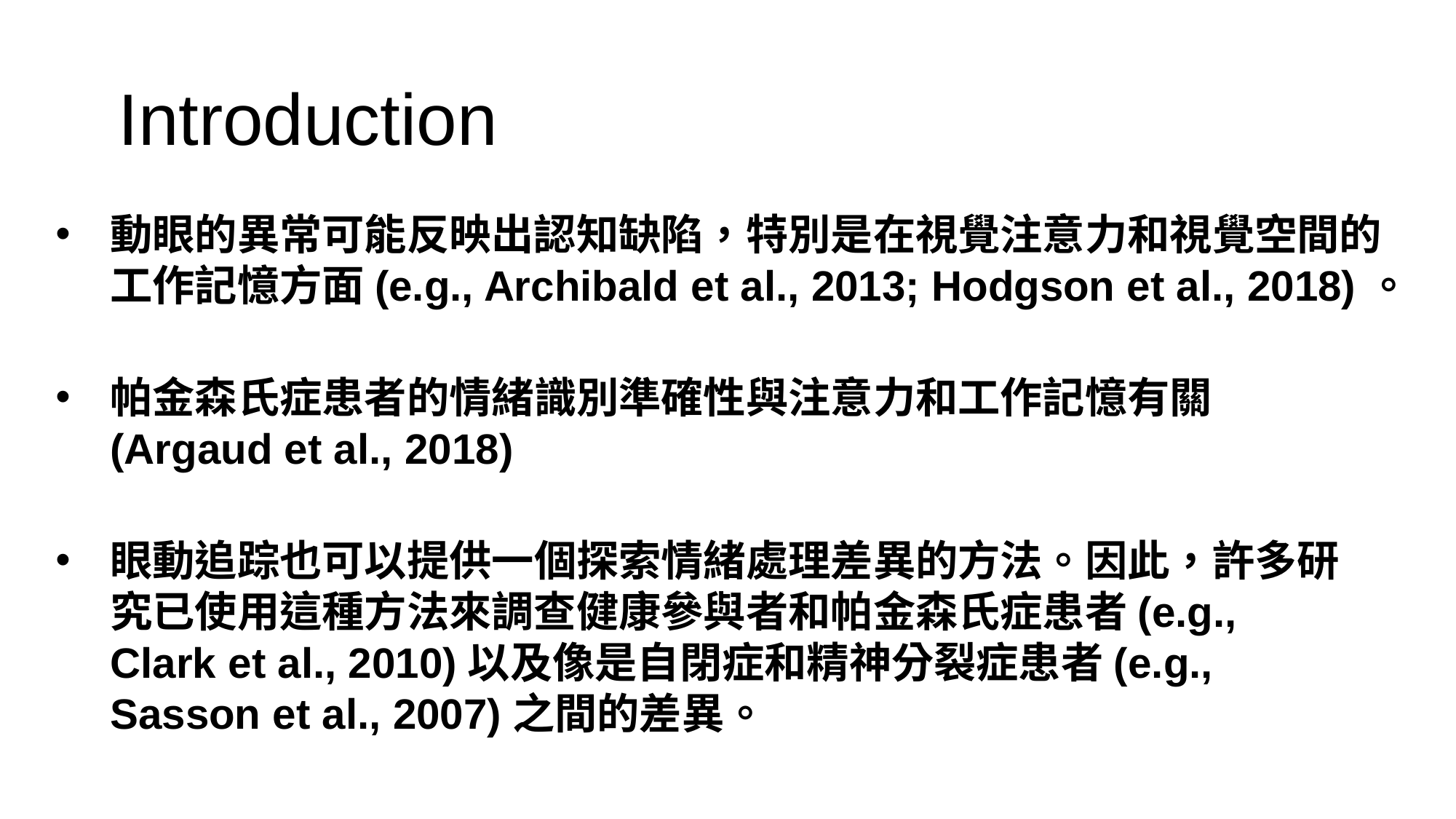

Introduction
動眼的異常可能反映出認知缺陷，特別是在視覺注意力和視覺空間的工作記憶方面(e.g., Archibald et al., 2013; Hodgson et al., 2018)。
帕金森氏症患者的情緒識別準確性與注意力和工作記憶有關(Argaud et al., 2018)
眼動追踪也可以提供一個探索情緒處理差異的方法。因此，許多研究已使用這種方法來調查健康參與者和帕金森氏症患者(e.g., Clark et al., 2010)以及像是自閉症和精神分裂症患者(e.g., Sasson et al., 2007)之間的差異。